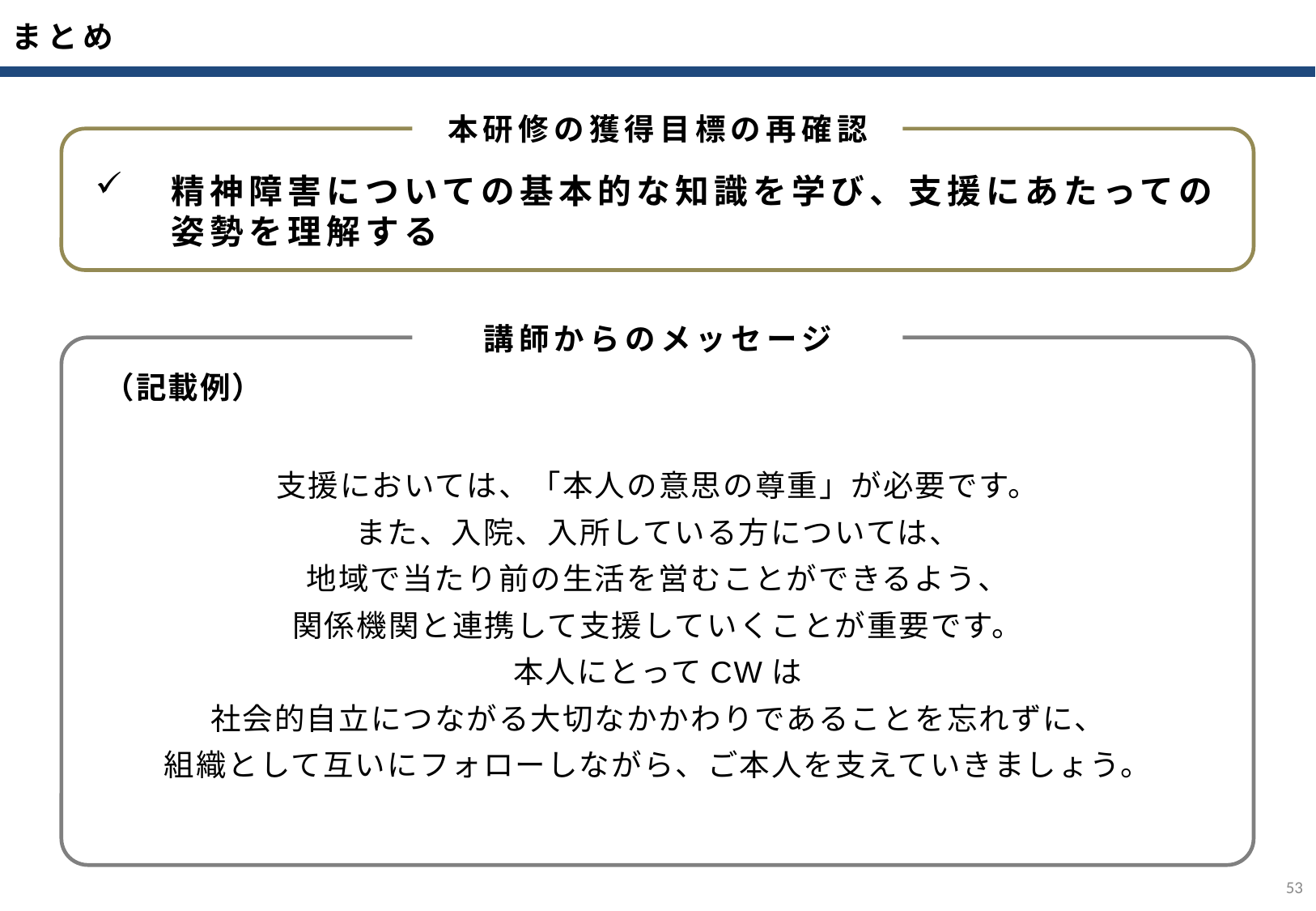

まとめ
本研修の獲得目標の再確認

精神障害についての基本的な知識を学び、支援にあたっての姿勢を理解する
講師からのメッセージ

（記載例）
支援においては、「本人の意思の尊重」が必要です。
また、入院、入所している方については、
地域で当たり前の生活を営むことができるよう、
関係機関と連携して支援していくことが重要です。
本人にとってCWは
社会的自立につながる大切なかかわりであることを忘れずに、
組織として互いにフォローしながら、ご本人を支えていきましょう。
53